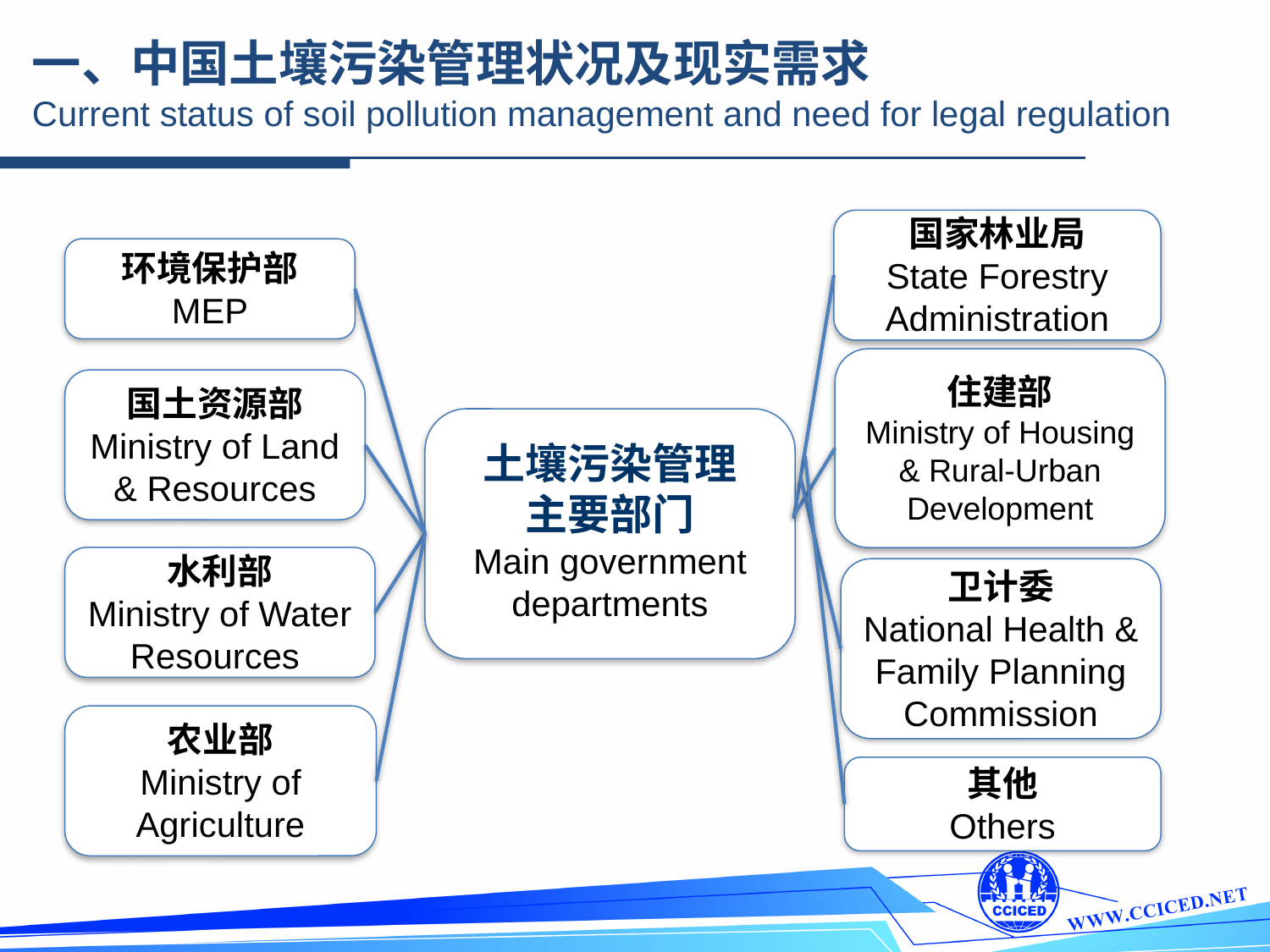

一、中国土壤污染管理状况及现实需求
Current status of soil pollution management and need for legal regulation
国家林业局
State Forestry Administration
环境保护部
MEP
住建部
Ministry of Housing & Rural-Urban Development
国土资源部
Ministry of Land & Resources

土壤污染管理主要部门
Main government departments
其他
Others
卫计委
National Health & Family Planning Commission
水利部
Ministry of Water Resources
农业部
Ministry of Agriculture